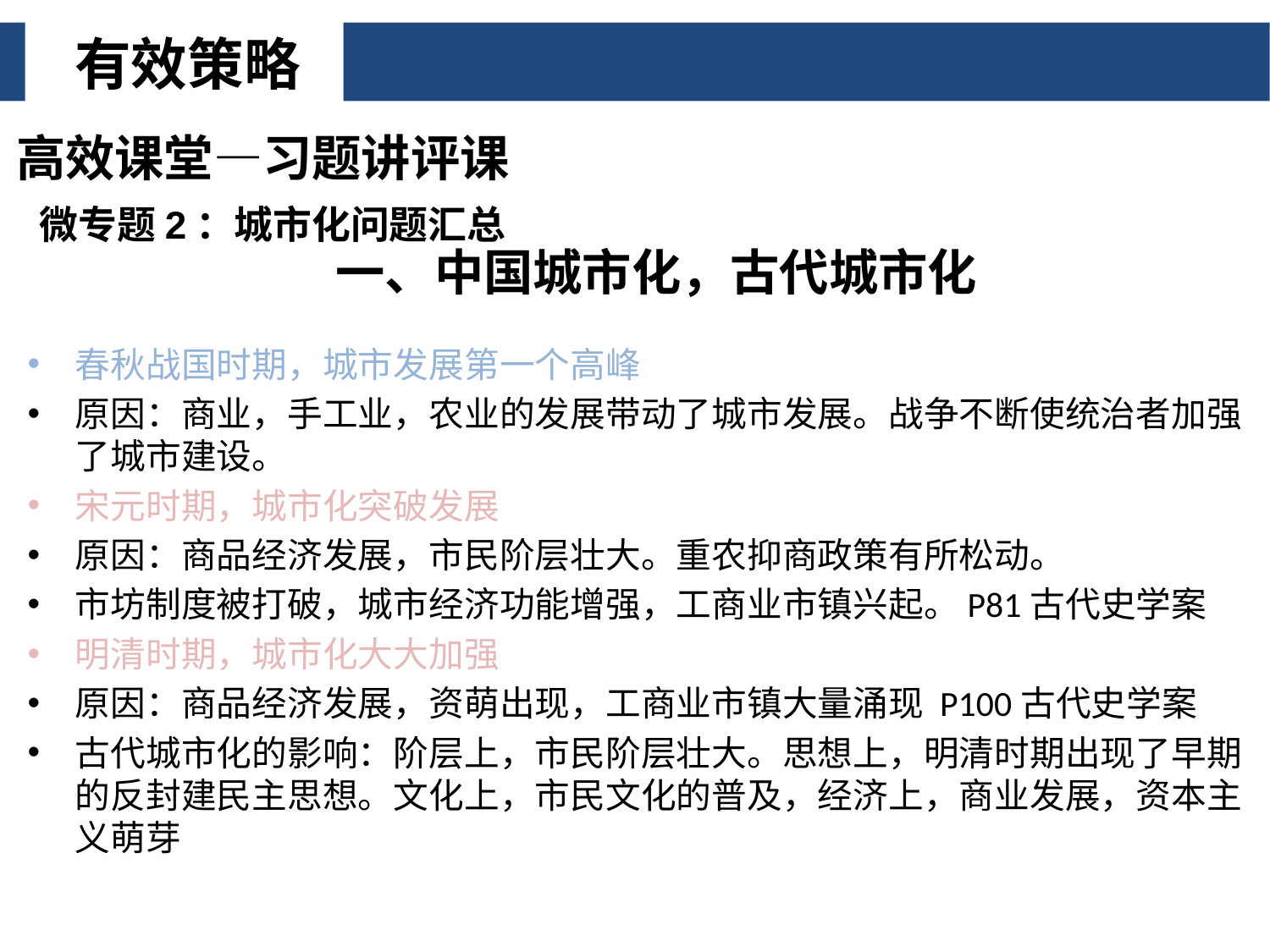

有效策略
高效课堂—习题讲评课
微专题2：城市化问题汇总
# 一、中国城市化，古代城市化
春秋战国时期，城市发展第一个高峰
原因：商业，手工业，农业的发展带动了城市发展。战争不断使统治者加强了城市建设。
宋元时期，城市化突破发展
原因：商品经济发展，市民阶层壮大。重农抑商政策有所松动。
市坊制度被打破，城市经济功能增强，工商业市镇兴起。P81古代史学案
明清时期，城市化大大加强
原因：商品经济发展，资萌出现，工商业市镇大量涌现 P100古代史学案
古代城市化的影响：阶层上，市民阶层壮大。思想上，明清时期出现了早期的反封建民主思想。文化上，市民文化的普及，经济上，商业发展，资本主义萌芽